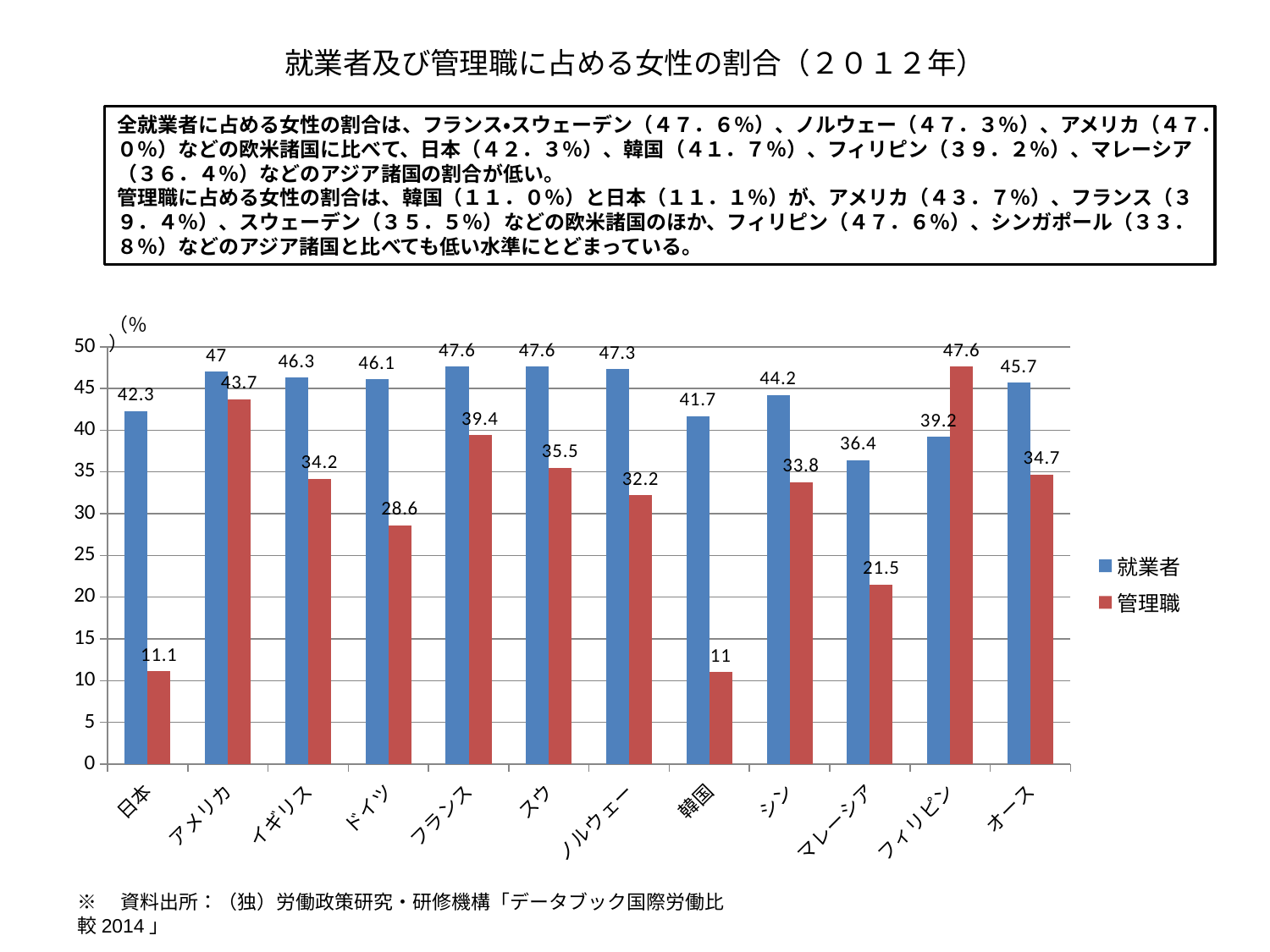

# 就業者及び管理職に占める女性の割合（２０１２年）
全就業者に占める女性の割合は、フランス・スウェーデン（４７．６％）、ノルウェー（４７．３％）、アメリカ（４７．０％）などの欧米諸国に比べて、日本（４２．３％）、韓国（４１．７％）、フィリピン（３９．２％）、マレーシア（３６．４％）などのアジア諸国の割合が低い。
管理職に占める女性の割合は、韓国（１１．０％）と日本（１１．１％）が、アメリカ（４３．７％）、フランス（３９．４％）、スウェーデン（３５．５％）などの欧米諸国のほか、フィリピン（４７．６％）、シンガポール（３３．８％）などのアジア諸国と比べても低い水準にとどまっている。

### Chart

| Category | 就業者 | 管理職 |
|---|---|---|
| 日本 | 42.3 | 11.1 |
| アメリカ | 47.0 | 43.7 |
| イギリス | 46.3 | 34.2 |
| ドイツ | 46.1 | 28.6 |
| フランス | 47.6 | 39.4 |
| スウェーデン | 47.6 | 35.5 |
| ノルウェー | 47.3 | 32.2 |
| 韓国 | 41.7 | 11.0 |
| シンガポール | 44.2 | 33.8 |
| マレーシア | 36.4 | 21.5 |
| フィリピン | 39.2 | 47.6 |
| オーストラリア | 45.7 | 34.7 |

※　資料出所：（独）労働政策研究・研修機構「データブック国際労働比較2014」